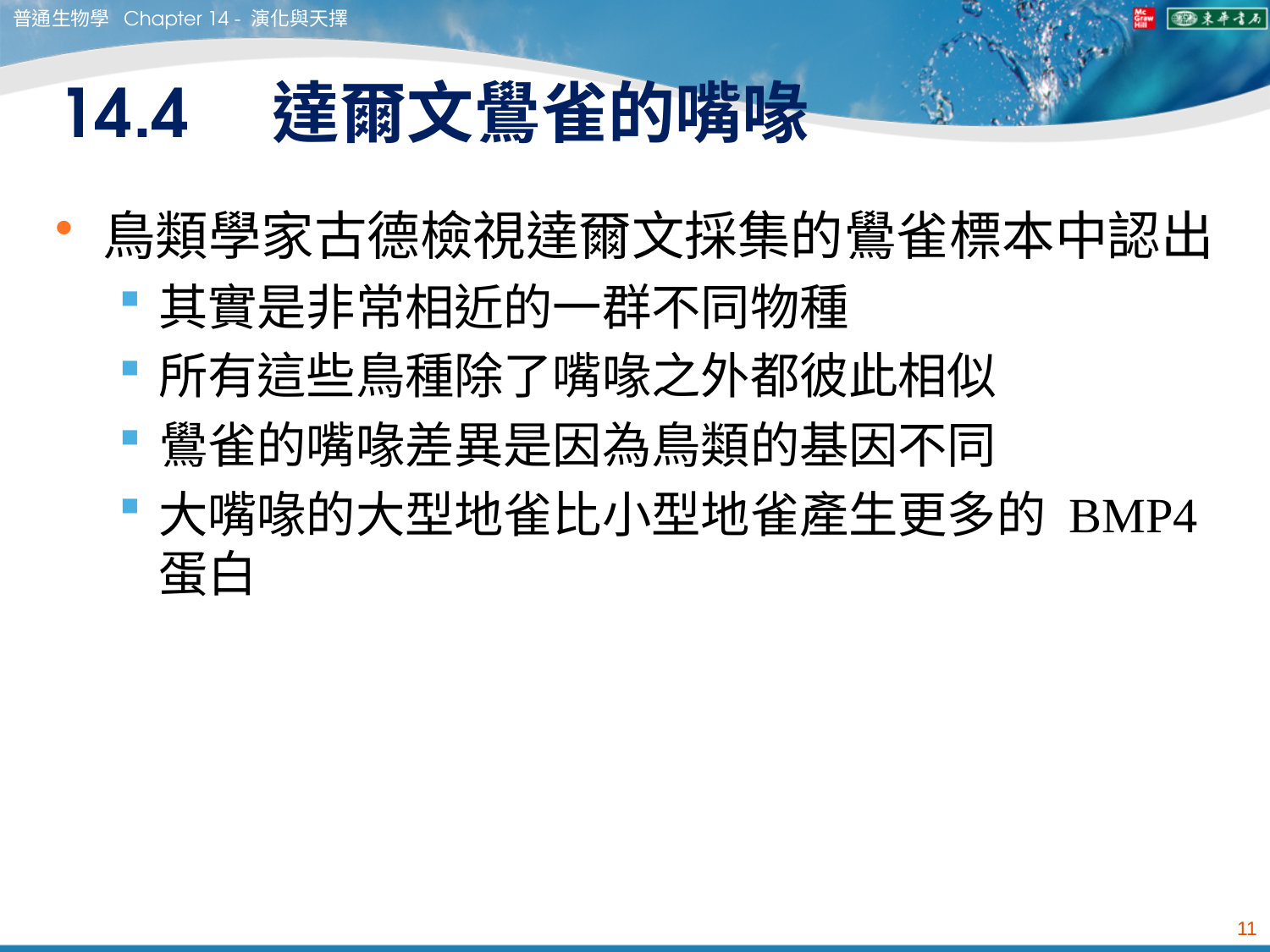

普通生物學  Chapter 14 - 演化與天擇
# 14.4　達爾文鷽雀的嘴喙
鳥類學家古德檢視達爾文採集的鷽雀標本中認出
其實是非常相近的一群不同物種
所有這些鳥種除了嘴喙之外都彼此相似
鷽雀的嘴喙差異是因為鳥類的基因不同
大嘴喙的大型地雀比小型地雀產生更多的 BMP4 蛋白
11